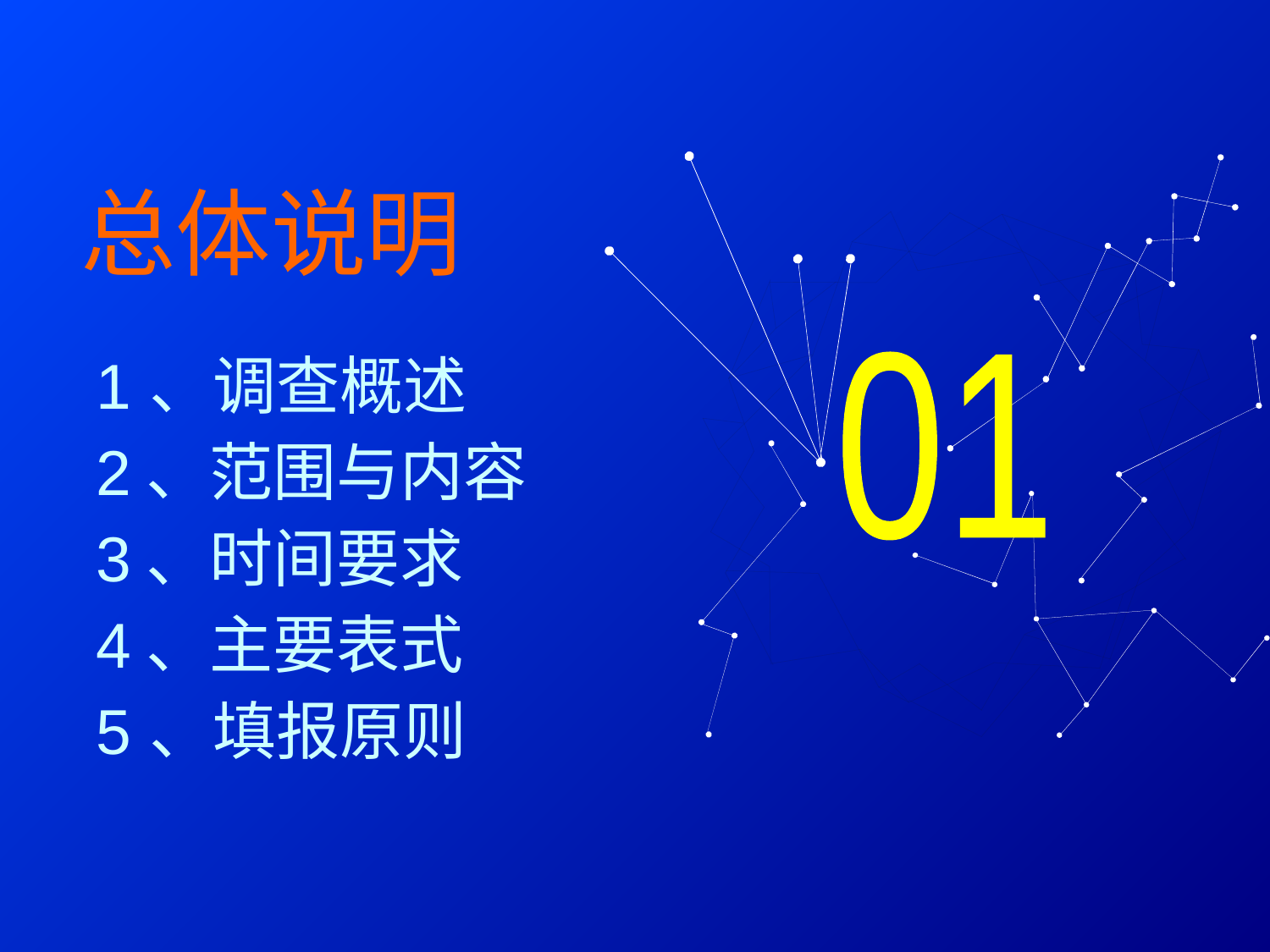

# 总体说明
1 、调查概述
2、范围与内容
3、时间要求
4、主要表式
5 、填报原则

01